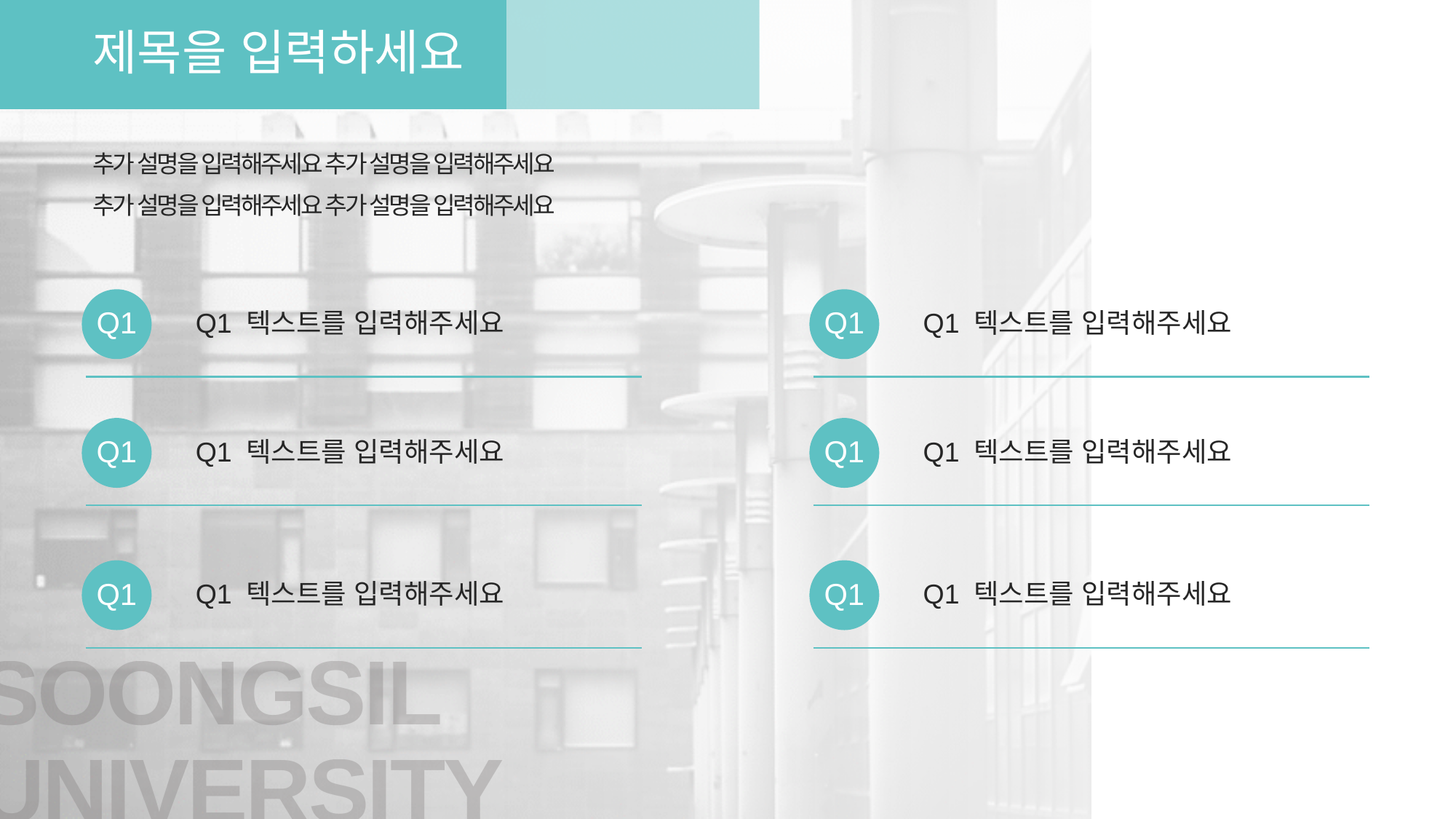

제목을 입력하세요
추가 설명을 입력해주세요 추가 설명을 입력해주세요
추가 설명을 입력해주세요 추가 설명을 입력해주세요
Q1
Q1 텍스트를 입력해주세요
Q1
Q1 텍스트를 입력해주세요
Q1
Q1 텍스트를 입력해주세요
Q1
Q1 텍스트를 입력해주세요
Q1
Q1 텍스트를 입력해주세요
Q1
Q1 텍스트를 입력해주세요
SOONGSIL UNIVERSITY